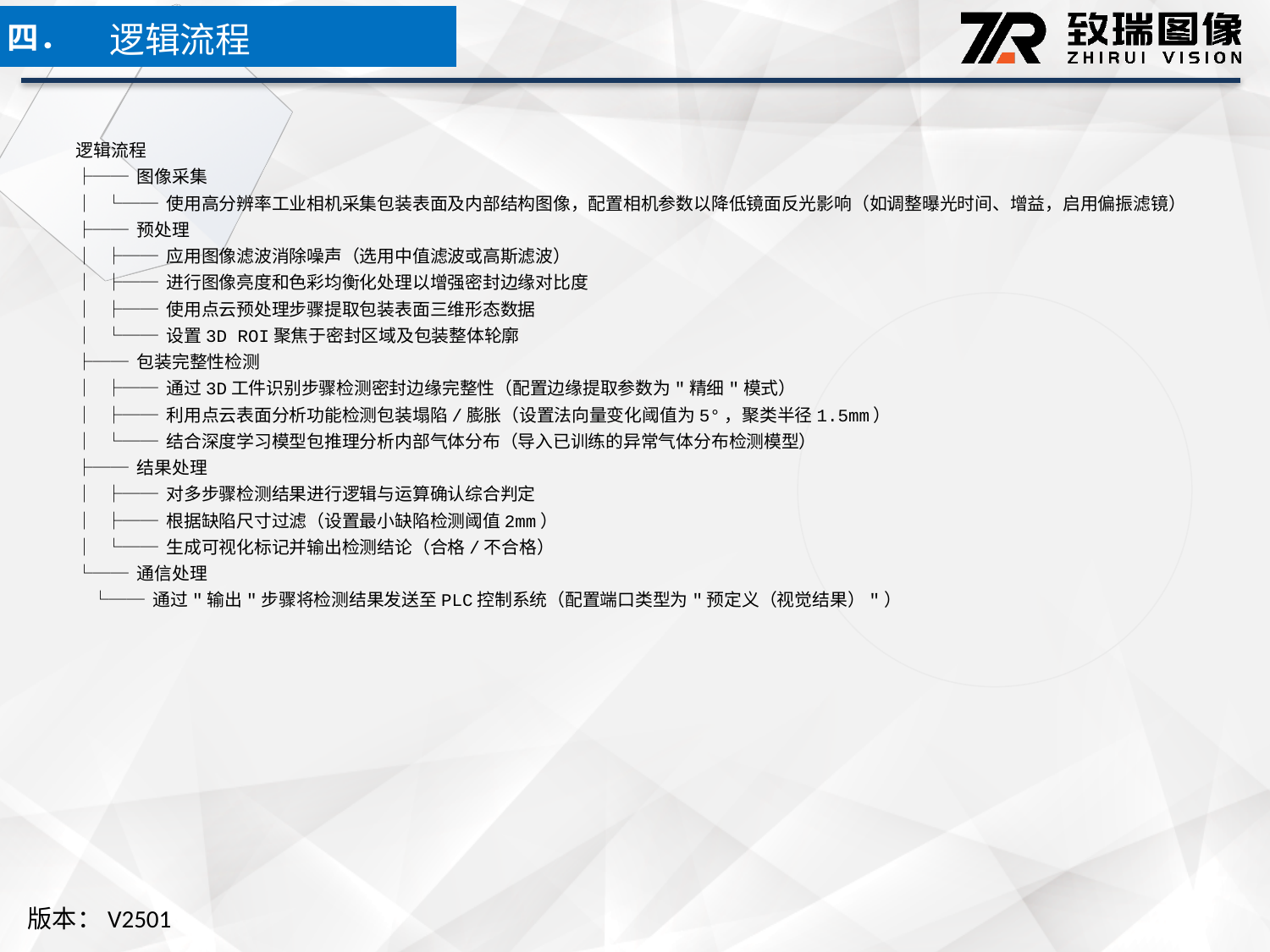

逻辑流程
四．

逻辑流程
├── 图像采集
│   └── 使用高分辨率工业相机采集包装表面及内部结构图像，配置相机参数以降低镜面反光影响（如调整曝光时间、增益，启用偏振滤镜）
├── 预处理
│   ├── 应用图像滤波消除噪声（选用中值滤波或高斯滤波）
│   ├── 进行图像亮度和色彩均衡化处理以增强密封边缘对比度
│   ├── 使用点云预处理步骤提取包装表面三维形态数据
│   └── 设置3D ROI聚焦于密封区域及包装整体轮廓
├── 包装完整性检测
│   ├── 通过3D工件识别步骤检测密封边缘完整性（配置边缘提取参数为"精细"模式）
│   ├── 利用点云表面分析功能检测包装塌陷/膨胀（设置法向量变化阈值为5°，聚类半径1.5mm）
│   └── 结合深度学习模型包推理分析内部气体分布（导入已训练的异常气体分布检测模型）
├── 结果处理
│   ├── 对多步骤检测结果进行逻辑与运算确认综合判定
│   ├── 根据缺陷尺寸过滤（设置最小缺陷检测阈值2mm）
│   └── 生成可视化标记并输出检测结论（合格/不合格）
└── 通信处理
    └── 通过"输出"步骤将检测结果发送至PLC控制系统（配置端口类型为"预定义（视觉结果）"）